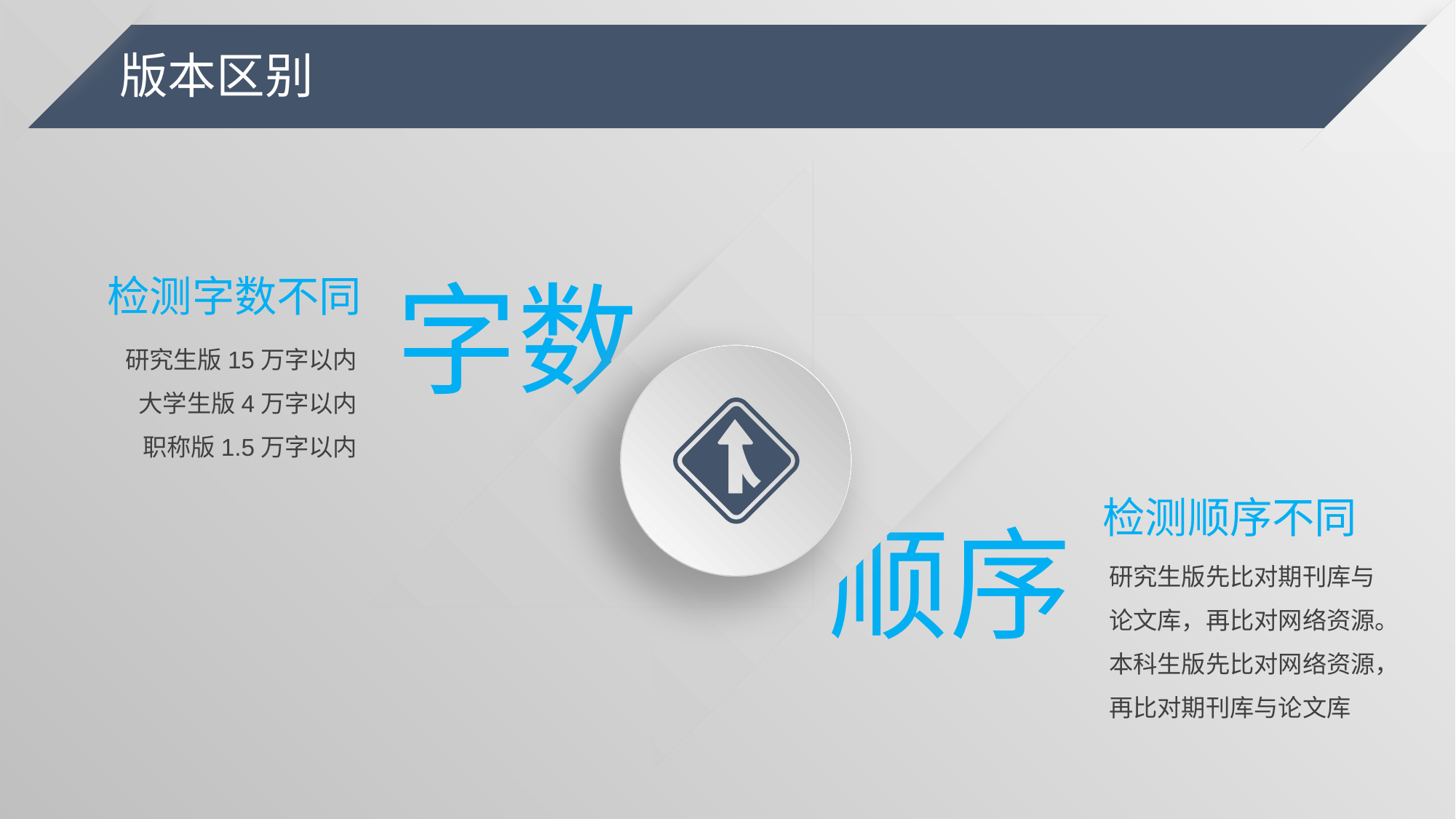

版本区别

字数
检测字数不同

研究生版15万字以内
大学生版4万字以内
职称版1.5万字以内

检测顺序不同
顺序
研究生版先比对期刊库与论文库，再比对网络资源。
本科生版先比对网络资源，再比对期刊库与论文库